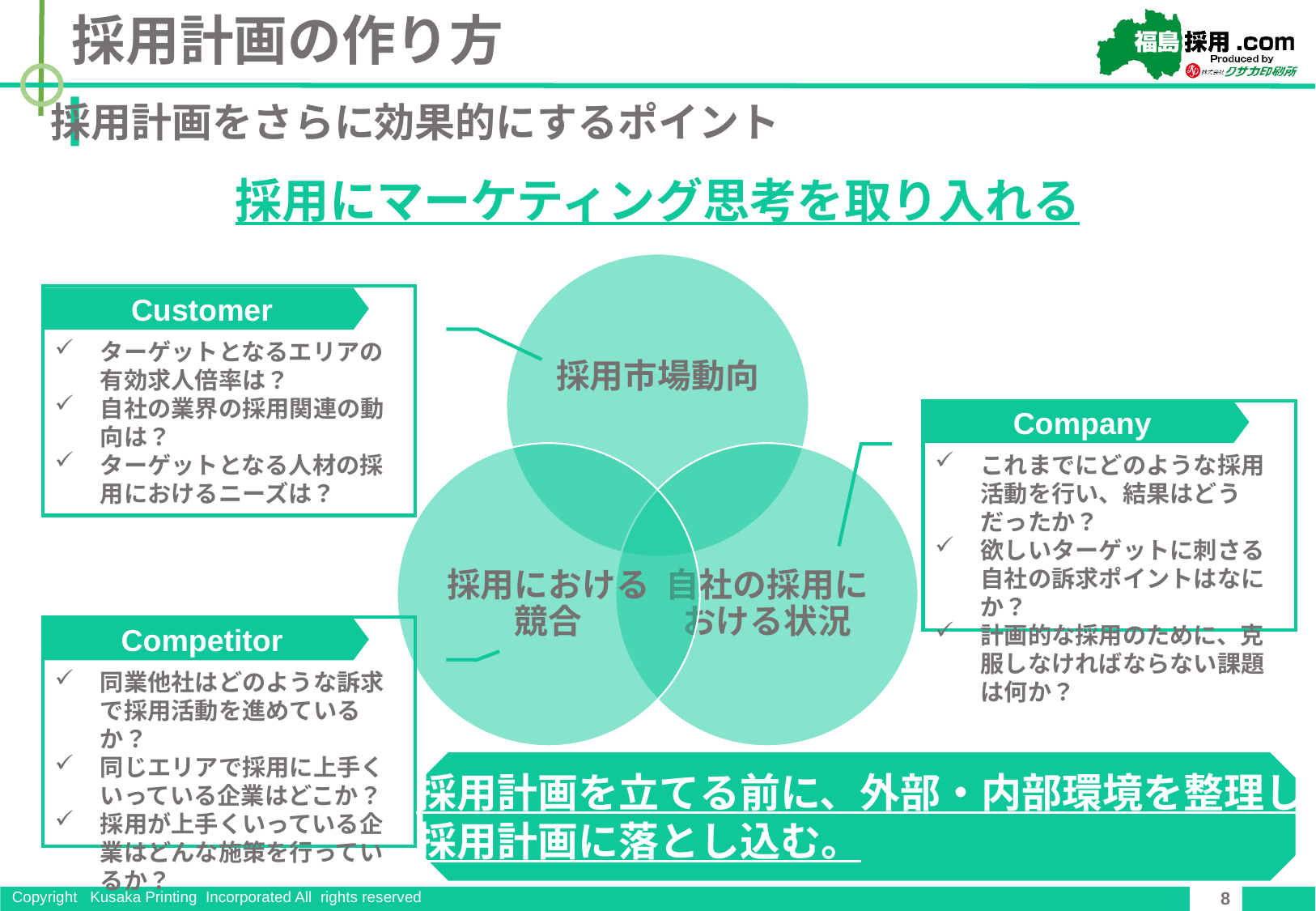

# 採用計画の作り方
採用計画をさらに効果的にするポイント
採用にマーケティング思考を取り入れる
採用市場動向
自社の採用における状況
採用における競合

Customer
ターゲットとなるエリアの有効求人倍率は？
自社の業界の採用関連の動向は？
ターゲットとなる人材の採用におけるニーズは？

Company
これまでにどのような採用活動を行い、結果はどうだったか？
欲しいターゲットに刺さる自社の訴求ポイントはなにか？
計画的な採用のために、克服しなければならない課題は何か？

Competitor
同業他社はどのような訴求で採用活動を進めているか？
同じエリアで採用に上手くいっている企業はどこか？
採用が上手くいっている企業はどんな施策を行っているか？

採用計画を立てる前に、外部・内部環境を整理し
採用計画に落とし込む。
8